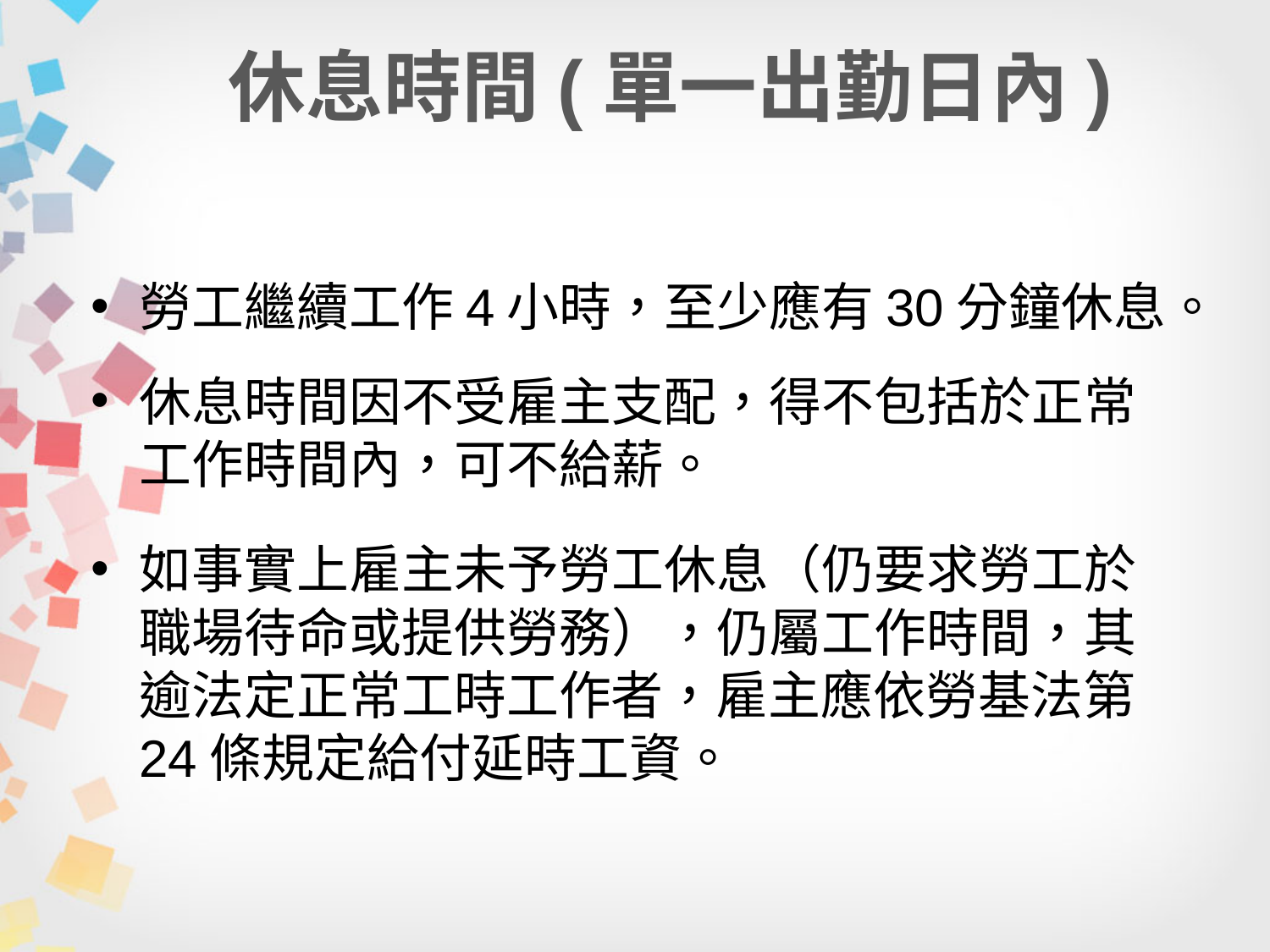

# 休息時間(單一出勤日內)
勞工繼續工作4小時，至少應有30分鐘休息。
休息時間因不受雇主支配，得不包括於正常工作時間內，可不給薪。
如事實上雇主未予勞工休息（仍要求勞工於職場待命或提供勞務），仍屬工作時間，其逾法定正常工時工作者，雇主應依勞基法第24條規定給付延時工資。